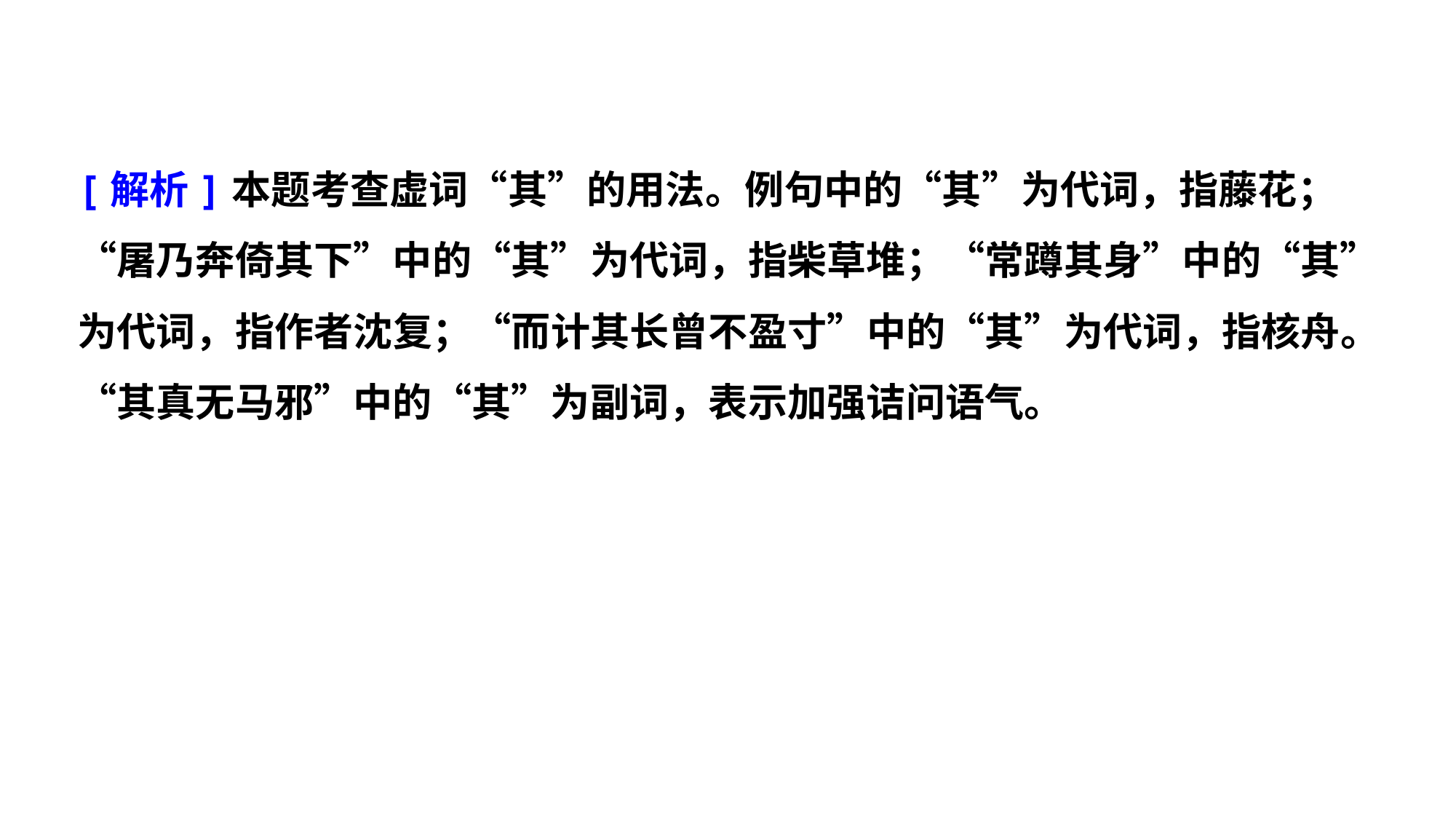

[解析]本题考查虚词“其”的用法。例句中的“其”为代词，指藤花；“屠乃奔倚其下”中的“其”为代词，指柴草堆；“常蹲其身”中的“其”为代词，指作者沈复；“而计其长曾不盈寸”中的“其”为代词，指核舟。“其真无马邪”中的“其”为副词，表示加强诘问语气。